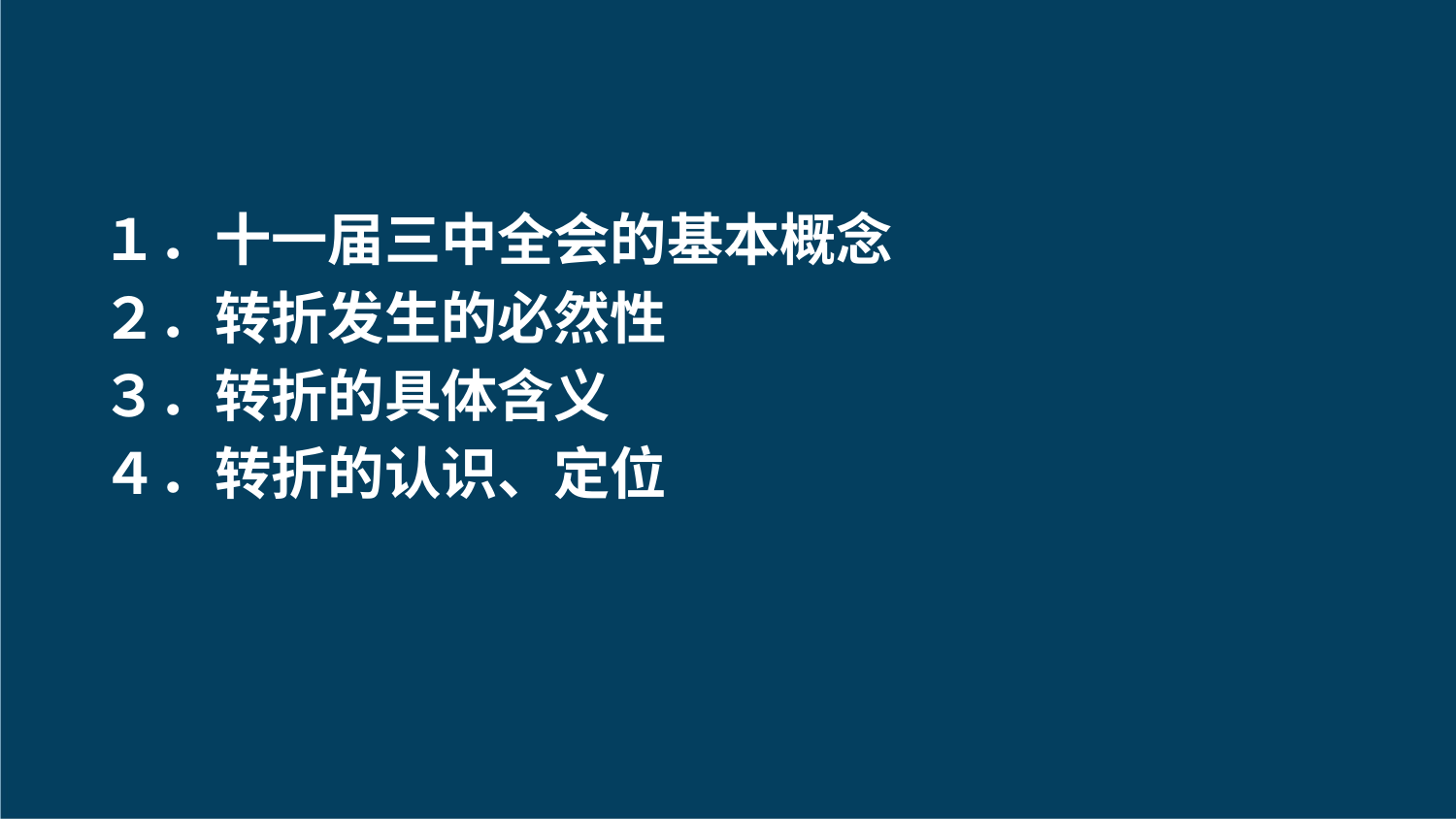

#
１．十一届三中全会的基本概念
２．转折发生的必然性
３．转折的具体含义
４．转折的认识、定位